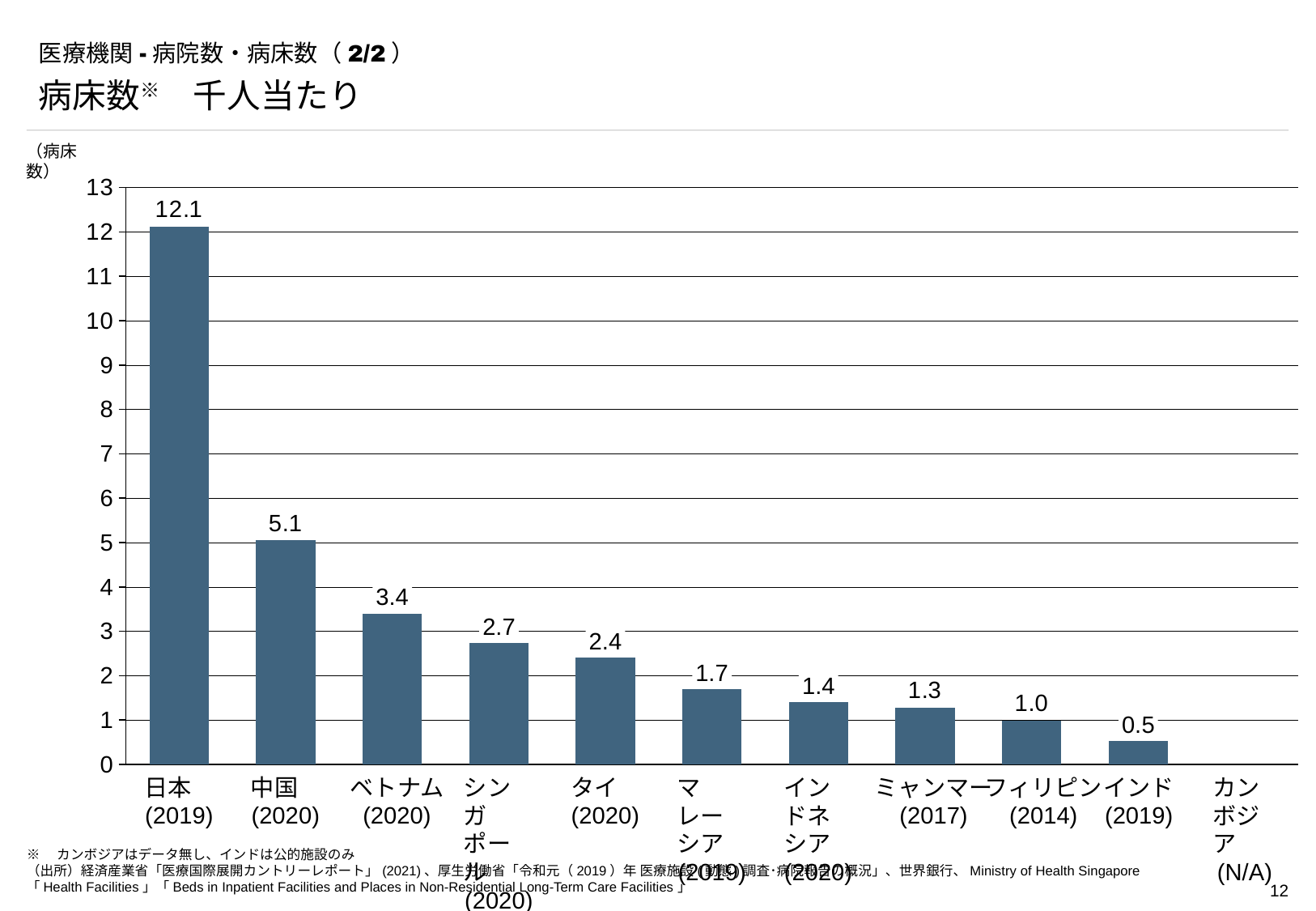

# 医療機関-病院数・病床数（2/2）
病床数※　千人当たり
（病床数）

### Chart

| Category |  |
|---|---|
3.4
2.7
2.4
1.7
1.4
0.5
日本
(2019)
中国
(2020)
ベトナム
(2020)
シンガポール
(2020)
タイ
(2020)
マレーシア
(2019)
インドネシア
(2020)
ミャンマー
(2017)
フィリピン
(2014)
インド
(2019)
カンボジア
(N/A)
※　カンボジアはデータ無し、インドは公的施設のみ
（出所）経済産業省「医療国際展開カントリーレポート」(2021)、厚生労働省「令和元（2019）年 医療施設(動態)調査･病院報告の概況」、世界銀行、Ministry of Health Singapore「Health Facilities」「Beds in Inpatient Facilities and Places in Non-Residential Long-Term Care Facilities」